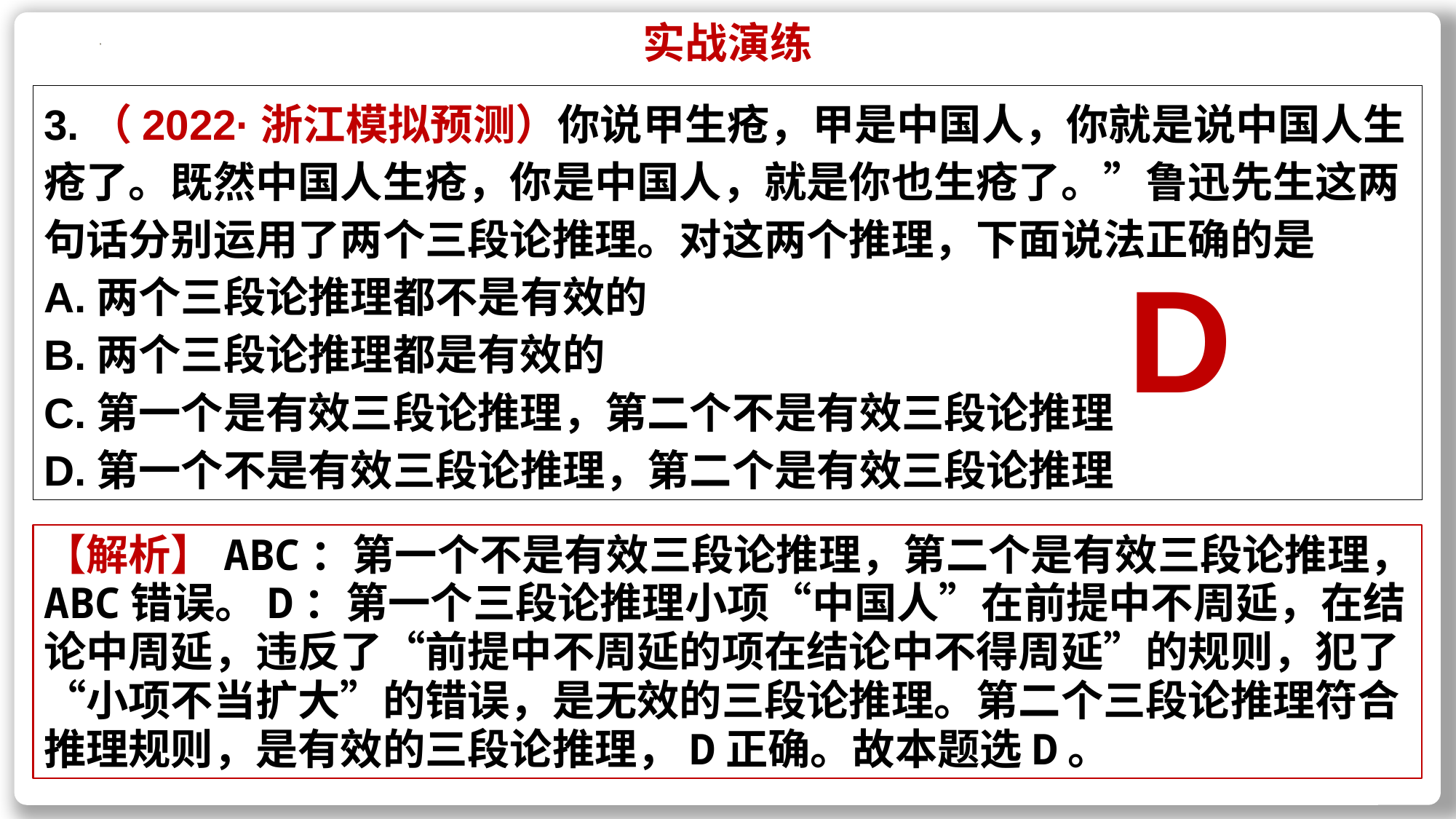

实战演练
3.（2022·浙江模拟预测）你说甲生疮，甲是中国人，你就是说中国人生疮了。既然中国人生疮，你是中国人，就是你也生疮了。”鲁迅先生这两句话分别运用了两个三段论推理。对这两个推理，下面说法正确的是
A.两个三段论推理都不是有效的
B.两个三段论推理都是有效的
C.第一个是有效三段论推理，第二个不是有效三段论推理
D.第一个不是有效三段论推理，第二个是有效三段论推理
D
【解析】ABC：第一个不是有效三段论推理，第二个是有效三段论推理，ABC错误。D：第一个三段论推理小项“中国人”在前提中不周延，在结论中周延，违反了“前提中不周延的项在结论中不得周延”的规则，犯了“小项不当扩大”的错误，是无效的三段论推理。第二个三段论推理符合推理规则，是有效的三段论推理，D正确。故本题选D。